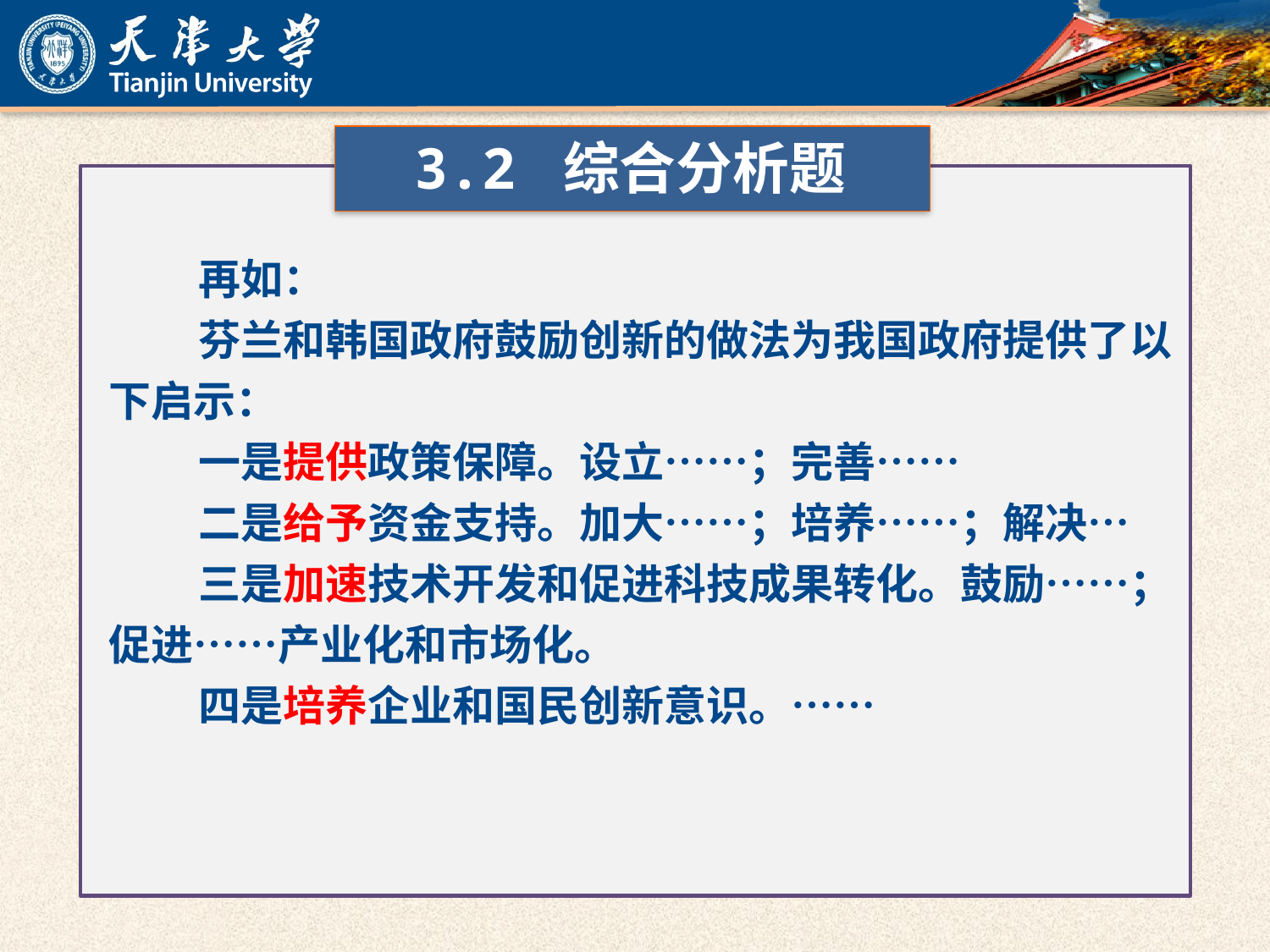

3.2 综合分析题

再如：
芬兰和韩国政府鼓励创新的做法为我国政府提供了以下启示：
一是提供政策保障。设立……；完善……
二是给予资金支持。加大……；培养……；解决…
三是加速技术开发和促进科技成果转化。鼓励……；促进……产业化和市场化。
四是培养企业和国民创新意识。……